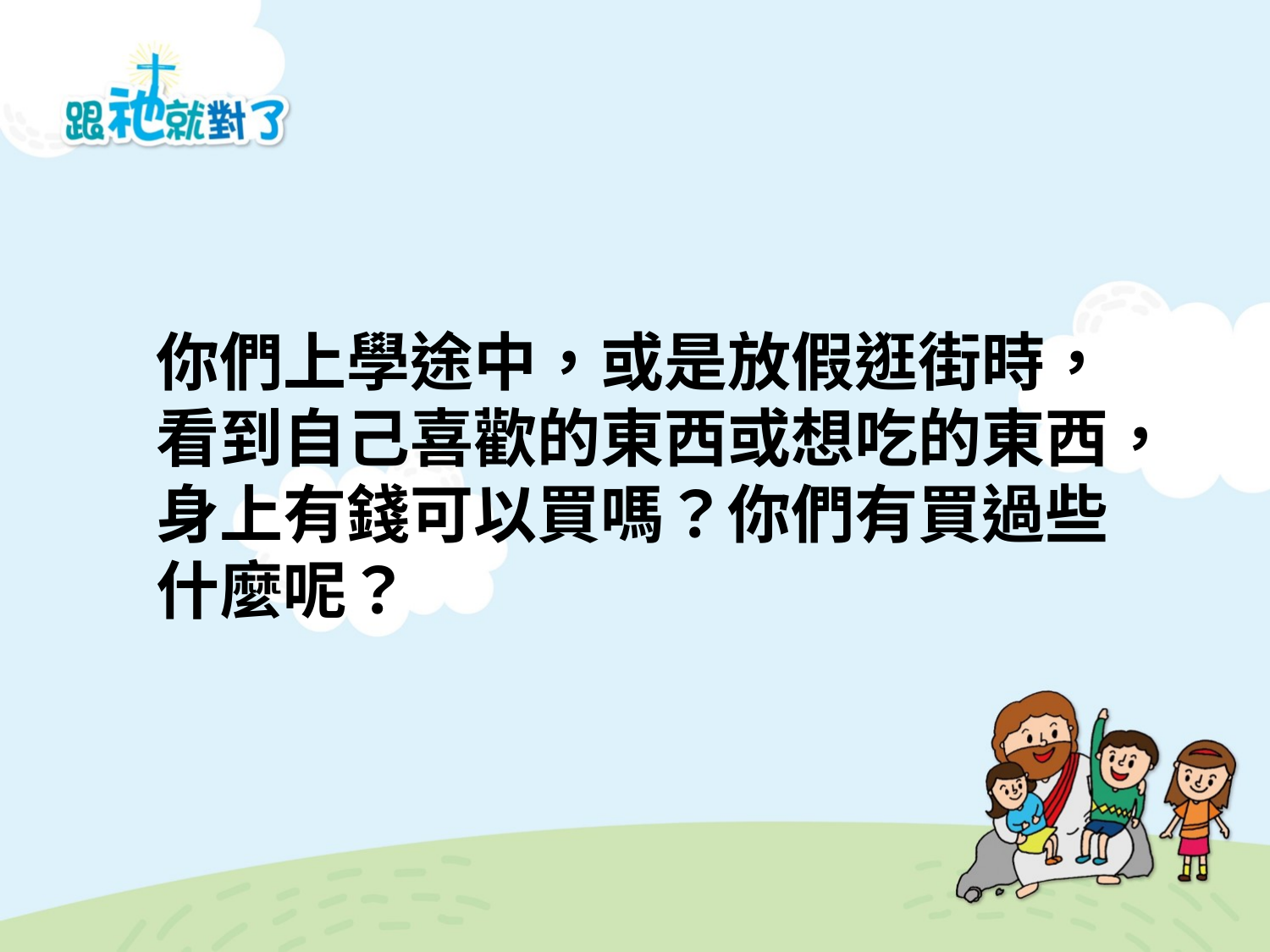

你們上學途中，或是放假逛街時，看到自己喜歡的東西或想吃的東西，身上有錢可以買嗎？你們有買過些什麼呢？